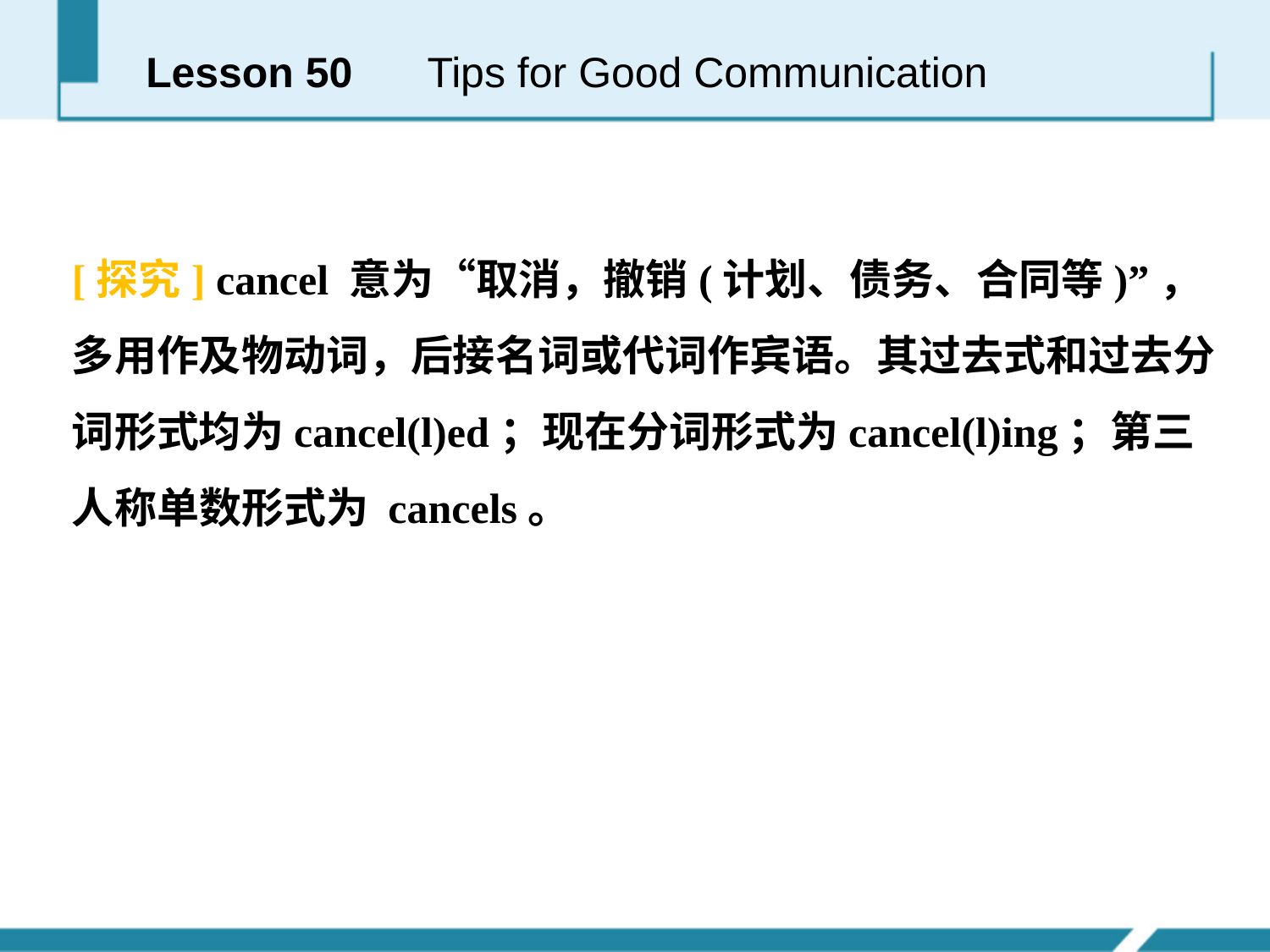

Lesson 50 　Tips for Good Communication
[探究] cancel 意为“取消，撤销(计划、债务、合同等)”，多用作及物动词，后接名词或代词作宾语。其过去式和过去分词形式均为cancel(l)ed；现在分词形式为cancel(l)ing；第三人称单数形式为 cancels。